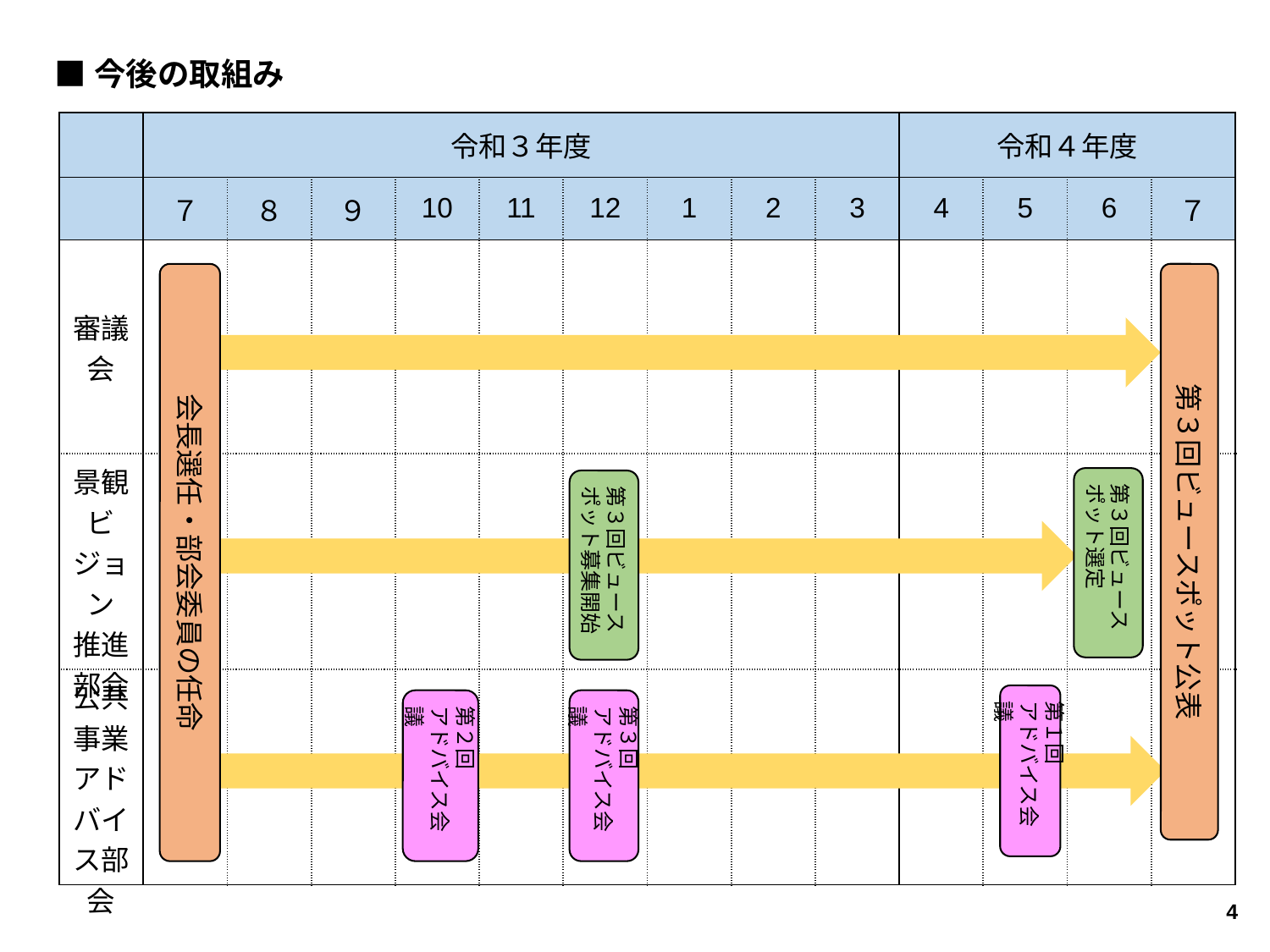

■今後の取組み
|  | 令和３年度 |  |  |  |  |  |  |  |  | 令和４年度 |  |  |  |
| --- | --- | --- | --- | --- | --- | --- | --- | --- | --- | --- | --- | --- | --- |
|  | ７ | ８ | ９ | 10 | 11 | 12 | 1 | 2 | 3 | 4 | 5 | 6 | ７ |
| 審議会 |  |  |  |  |  |  |  |  |  |  |  |  |  |
| 景観ビジョン 推進部会 |  |  |  |  |  |  |  |  |  |  |  |  |  |
| 公共事業 アドバイス部会 |  |  |  |  |  |  |  |  |  |  |  |  |  |
会長選任・部会委員の任命
第３回ビュースポット公表

第３回ビュースポット選定
第３回ビュースポット募集開始

第１回
アドバイス会議
第２回
アドバイス会議
第３回
アドバイス会議

4